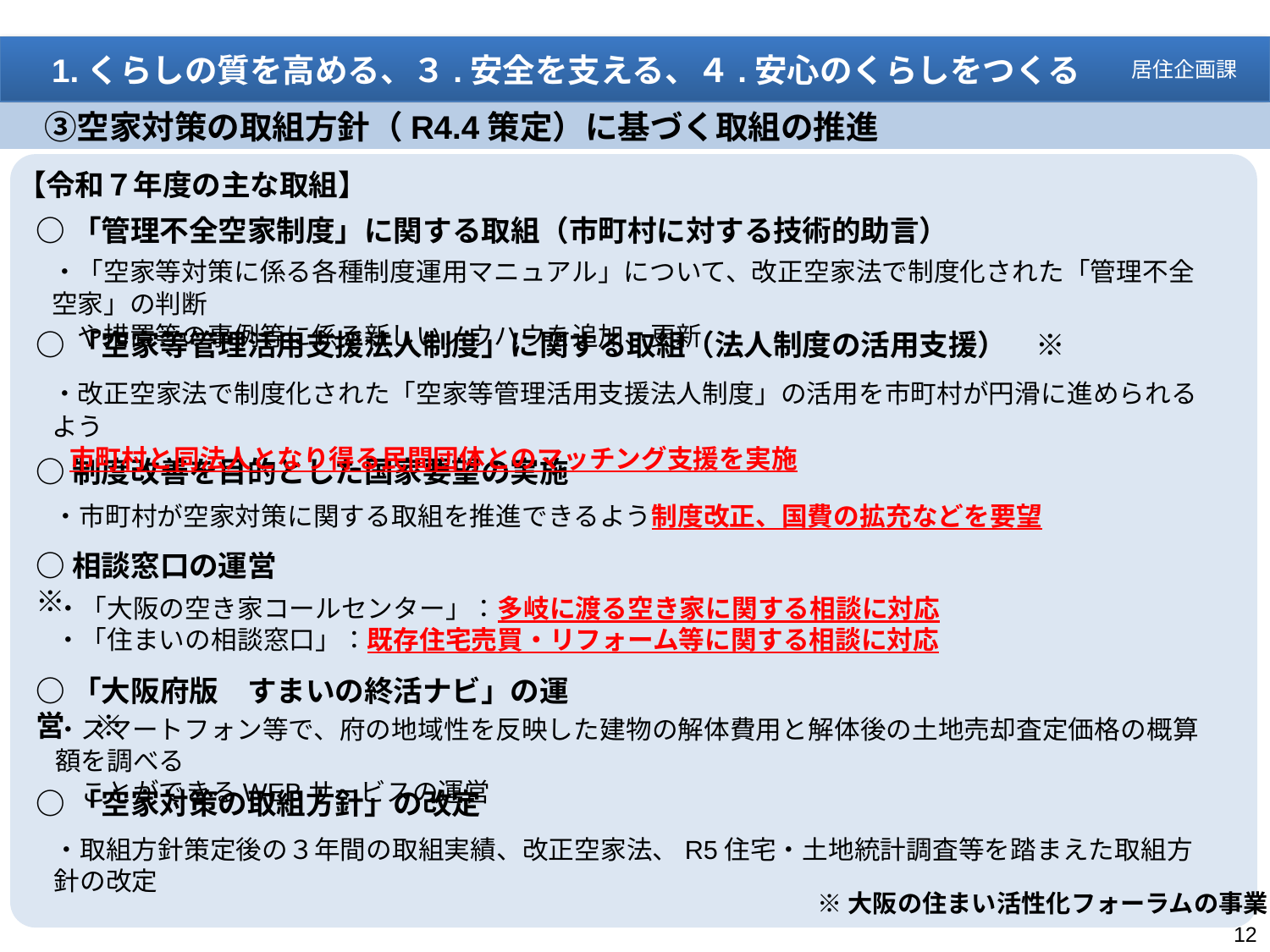

1.くらしの質を高める、３.安全を支える、４.安心のくらしをつくる
居住企画課
　③空家対策の取組方針（R4.4策定）に基づく取組の推進

【令和７年度の主な取組】
○「管理不全空家制度」に関する取組（市町村に対する技術的助言）
・「空家等対策に係る各種制度運用マニュアル」について、改正空家法で制度化された「管理不全空家」の判断
　や措置等の事例等に係る新しいノウハウを追加、更新

○「空家等管理活用支援法人制度」に関する取組（法人制度の活用支援）　※
・改正空家法で制度化された「空家等管理活用支援法人制度」の活用を市町村が円滑に進められるよう
  市町村と同法人となり得る民間団体とのマッチング支援を実施

○制度改善を目的とした国家要望の実施
・市町村が空家対策に関する取組を推進できるよう制度改正、国費の拡充などを要望

○相談窓口の運営　 ※
・「大阪の空き家コールセンター」：多岐に渡る空き家に関する相談に対応
・「住まいの相談窓口」：既存住宅売買・リフォーム等に関する相談に対応
○「大阪府版　すまいの終活ナビ」の運営　※
・スマートフォン等で、府の地域性を反映した建物の解体費用と解体後の土地売却査定価格の概算額を調べる
　ことができるWEBサービスの運営
○「空家対策の取組方針」の改定
・取組方針策定後の３年間の取組実績、改正空家法、R5住宅・土地統計調査等を踏まえた取組方針の改定
※大阪の住まい活性化フォーラムの事業
12